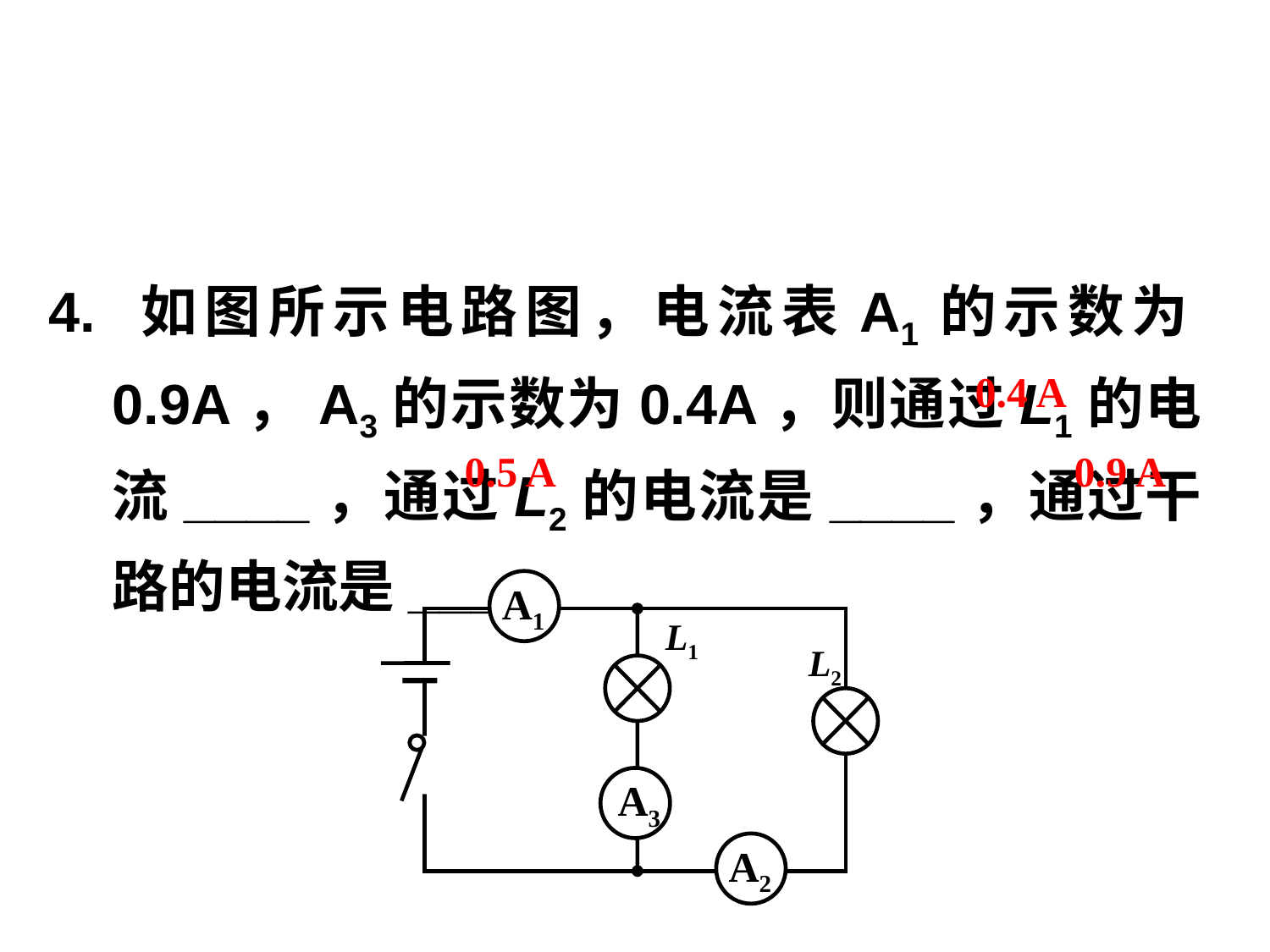

4. 如图所示电路图，电流表A1的示数为0.9A，A3的示数为0.4A，则通过L1的电流____，通过L2的电流是____，通过干路的电流是____.
0.4 A
0.5 A
0.9 A

A1

L1

L2

A3

A2